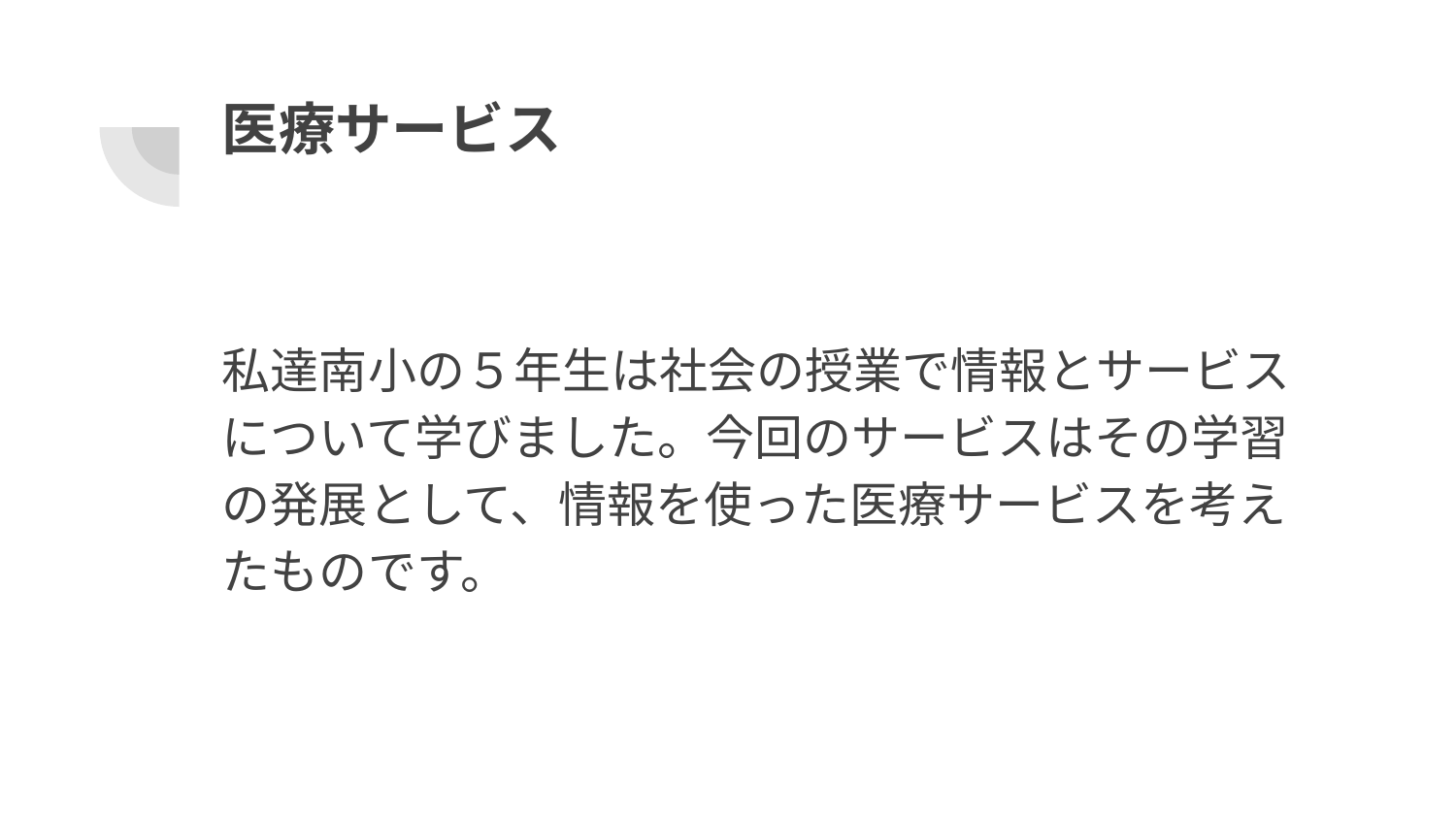

# 医療サービス
私達南小の５年生は社会の授業で情報とサービスについて学びました。今回のサービスはその学習の発展として、情報を使った医療サービスを考えたものです。